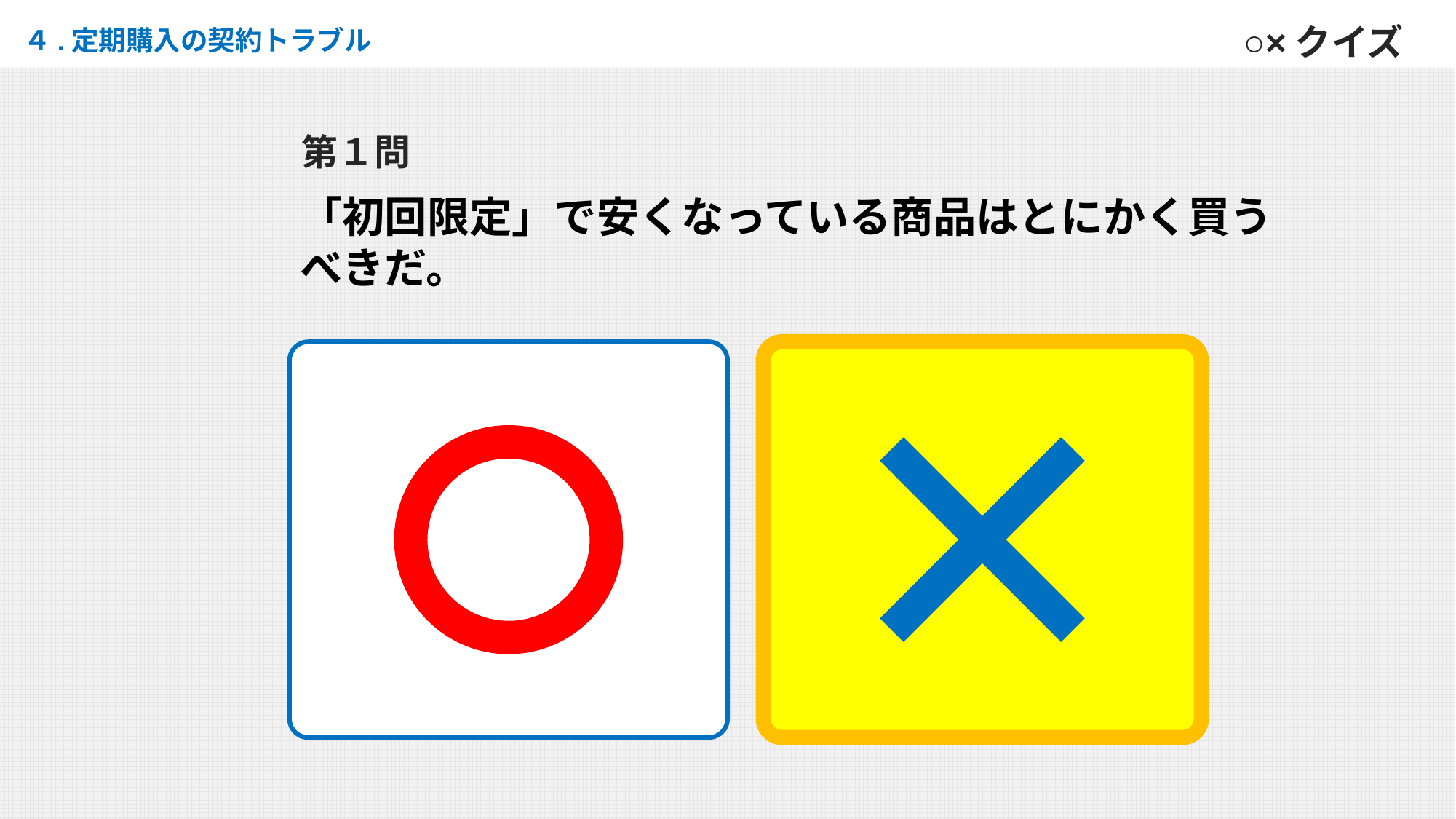

○×クイズ
４.定期購入の契約トラブル
第１問
「初回限定」で安くなっている商品はとにかく買うべきだ。